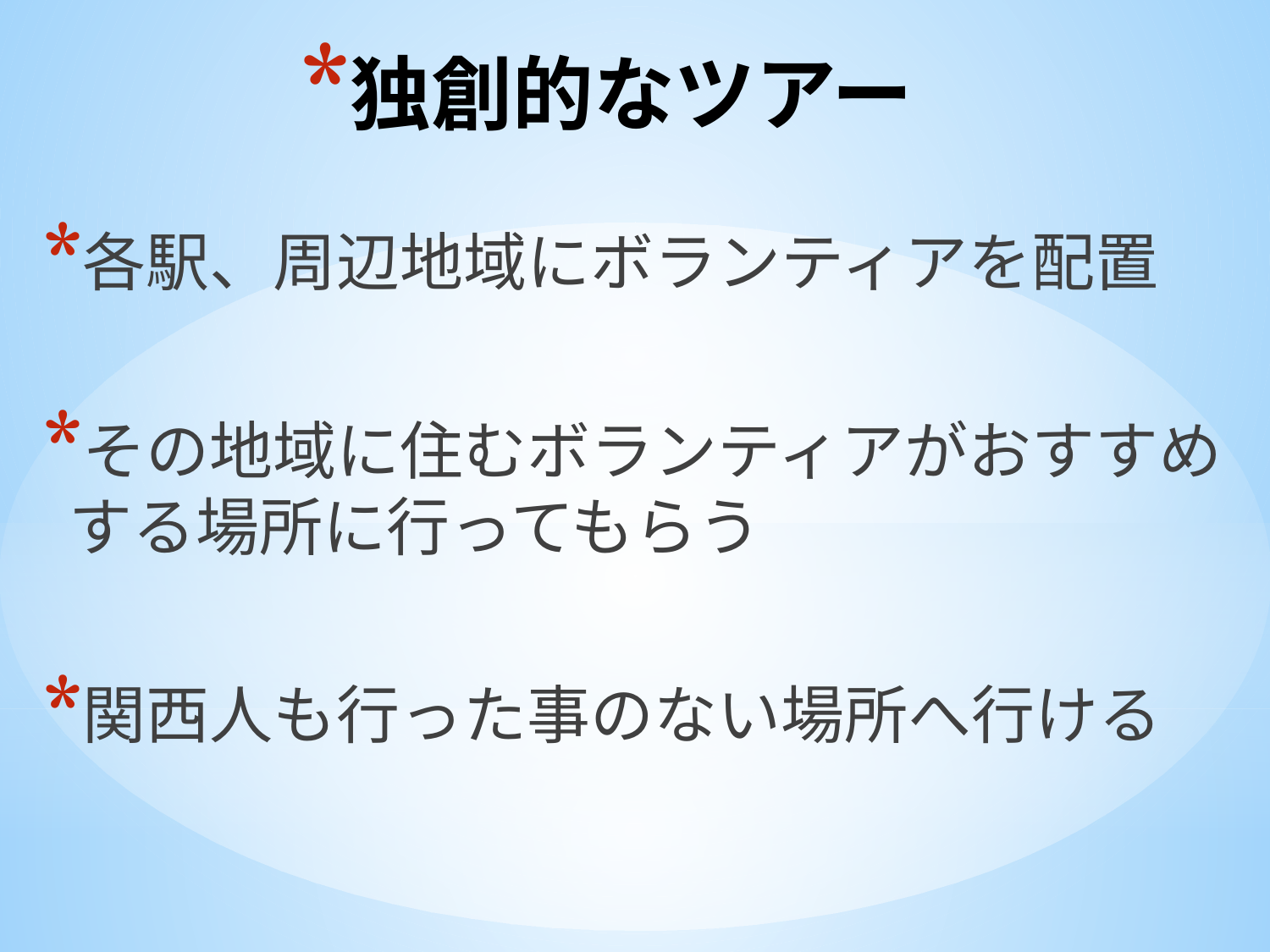

# 独創的なツアー
各駅、周辺地域にボランティアを配置

その地域に住むボランティアがおすすめする場所に行ってもらう

関西人も行った事のない場所へ行ける